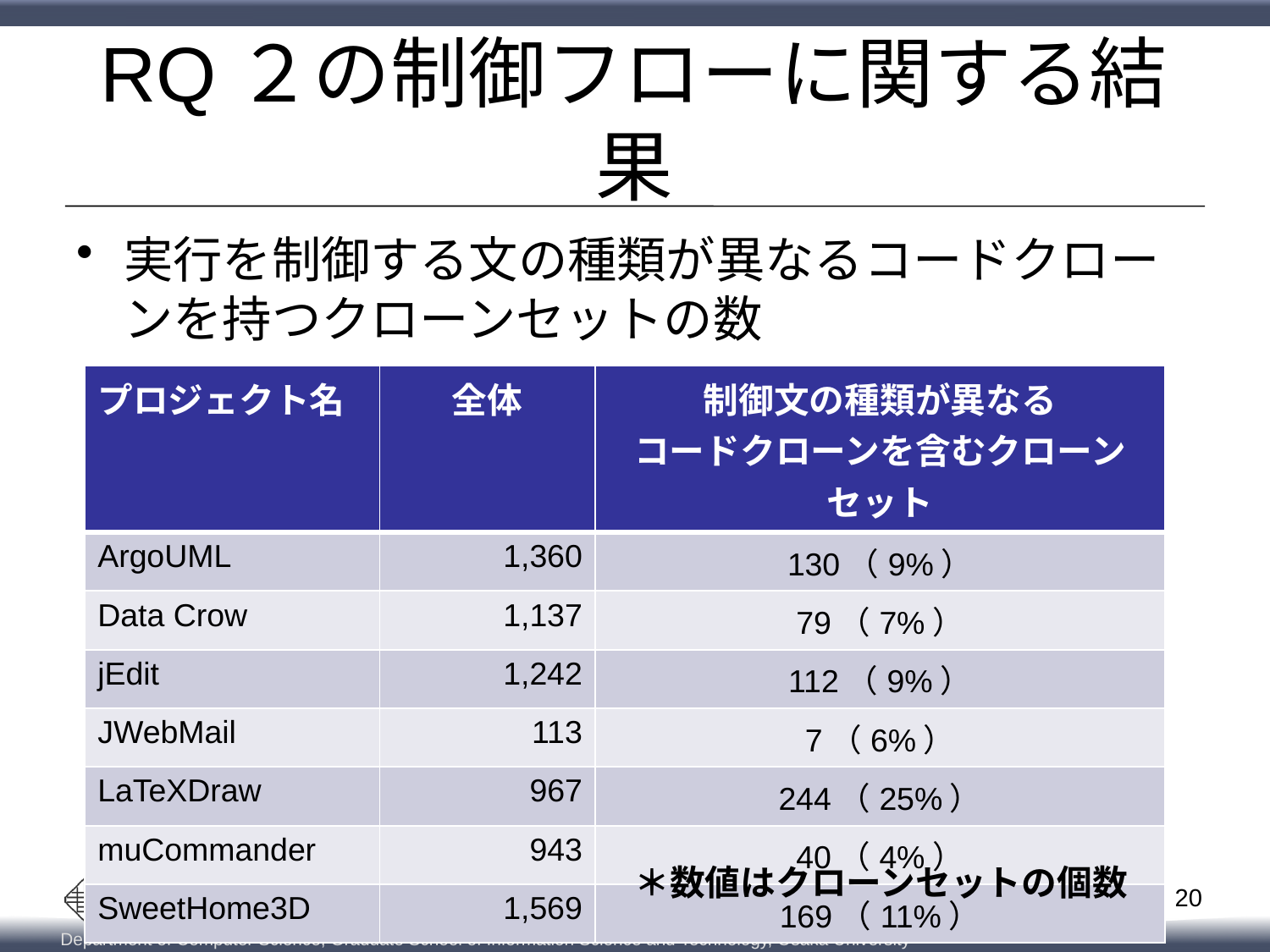

# RQ２の制御フローに関する結果
実行を制御する文の種類が異なるコードクローンを持つクローンセットの数
| プロジェクト名 | 全体 | 制御文の種類が異なる コードクローンを含むクローンセット |
| --- | --- | --- |
| ArgoUML | 1,360 | 130（9%） |
| Data Crow | 1,137 | 79（7%） |
| jEdit | 1,242 | 112（9%） |
| JWebMail | 113 | 7（6%） |
| LaTeXDraw | 967 | 244（25%） |
| muCommander | 943 | 40（4%） |
| SweetHome3D | 1,569 | 169（11%） |
＊数値はクローンセットの個数
20